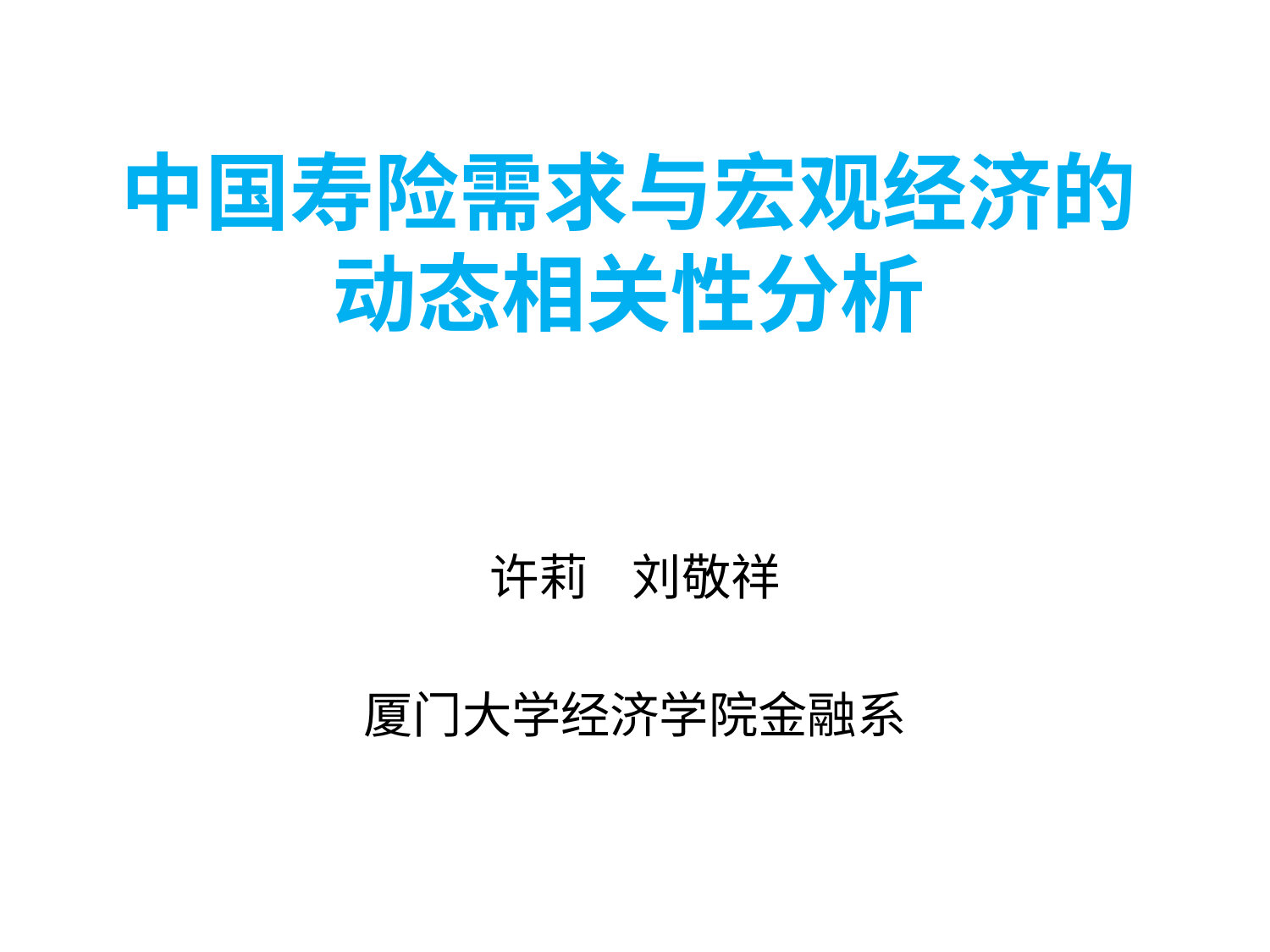

# 中国寿险需求与宏观经济的动态相关性分析
许莉    刘敬祥

厦门大学经济学院金融系